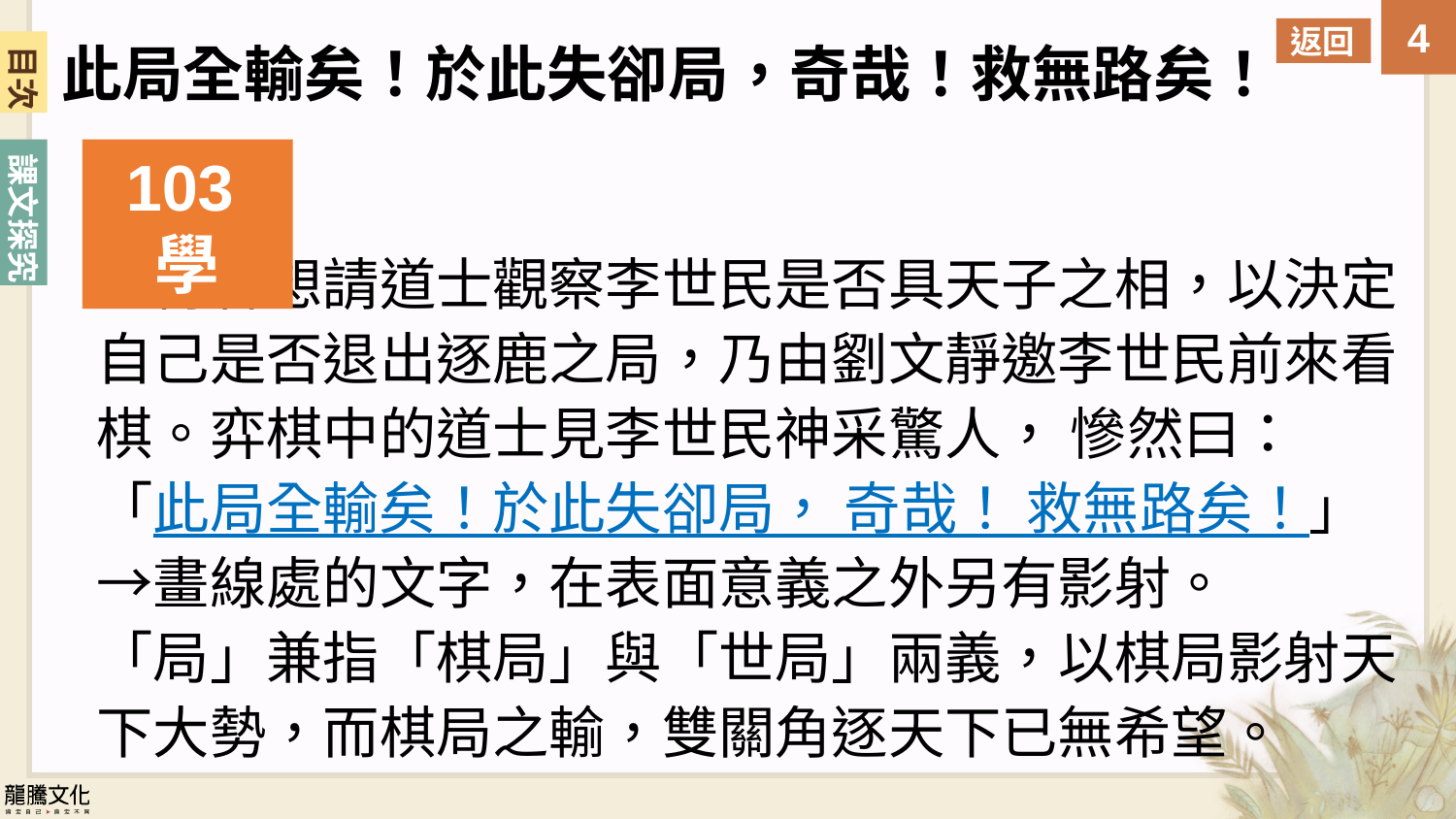

返回
此局全輸矣！於此失卻局，奇哉！救無路矣！
目次
103學
虬髯客想請道士觀察李世民是否具天子之相，以決定自己是否退出逐鹿之局，乃由劉文靜邀李世民前來看棋。弈棋中的道士見李世民神采驚人， 慘然曰：「此局全輸矣！於此失卻局， 奇哉！ 救無路矣！」 →畫線處的文字，在表面意義之外另有影射。 「局」兼指「棋局」與「世局」兩義，以棋局影射天下大勢，而棋局之輸，雙關角逐天下已無希望。